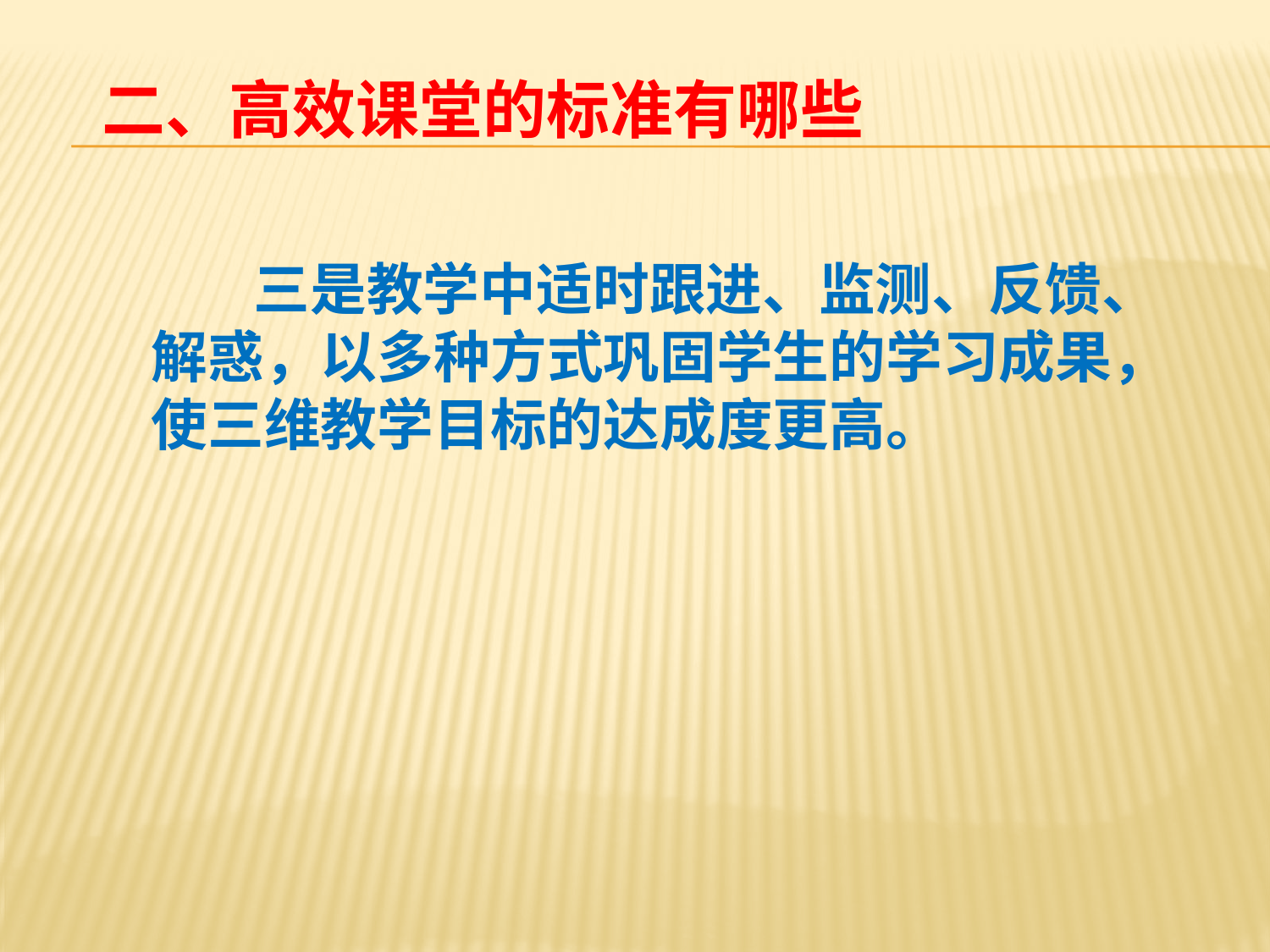

# 二、高效课堂的标准有哪些
       三是教学中适时跟进、监测、反馈、解惑，以多种方式巩固学生的学习成果，使三维教学目标的达成度更高。